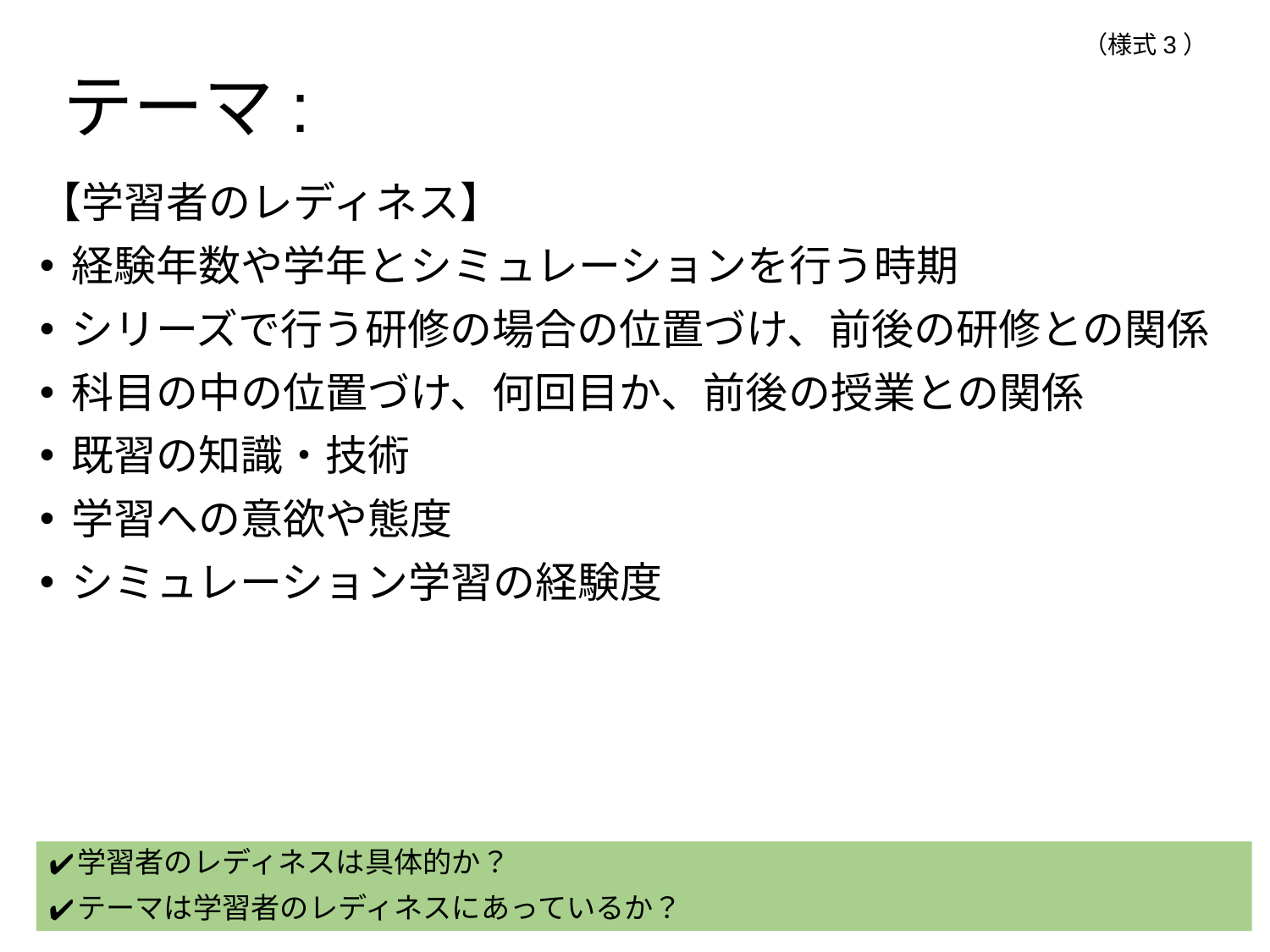

# テーマ:
【学習者のレディネス】
経験年数や学年とシミュレーションを行う時期
シリーズで行う研修の場合の位置づけ、前後の研修との関係
科目の中の位置づけ、何回目か、前後の授業との関係
既習の知識・技術
学習への意欲や態度
シミュレーション学習の経験度
学習者のレディネスは具体的か？
テーマは学習者のレディネスにあっているか？